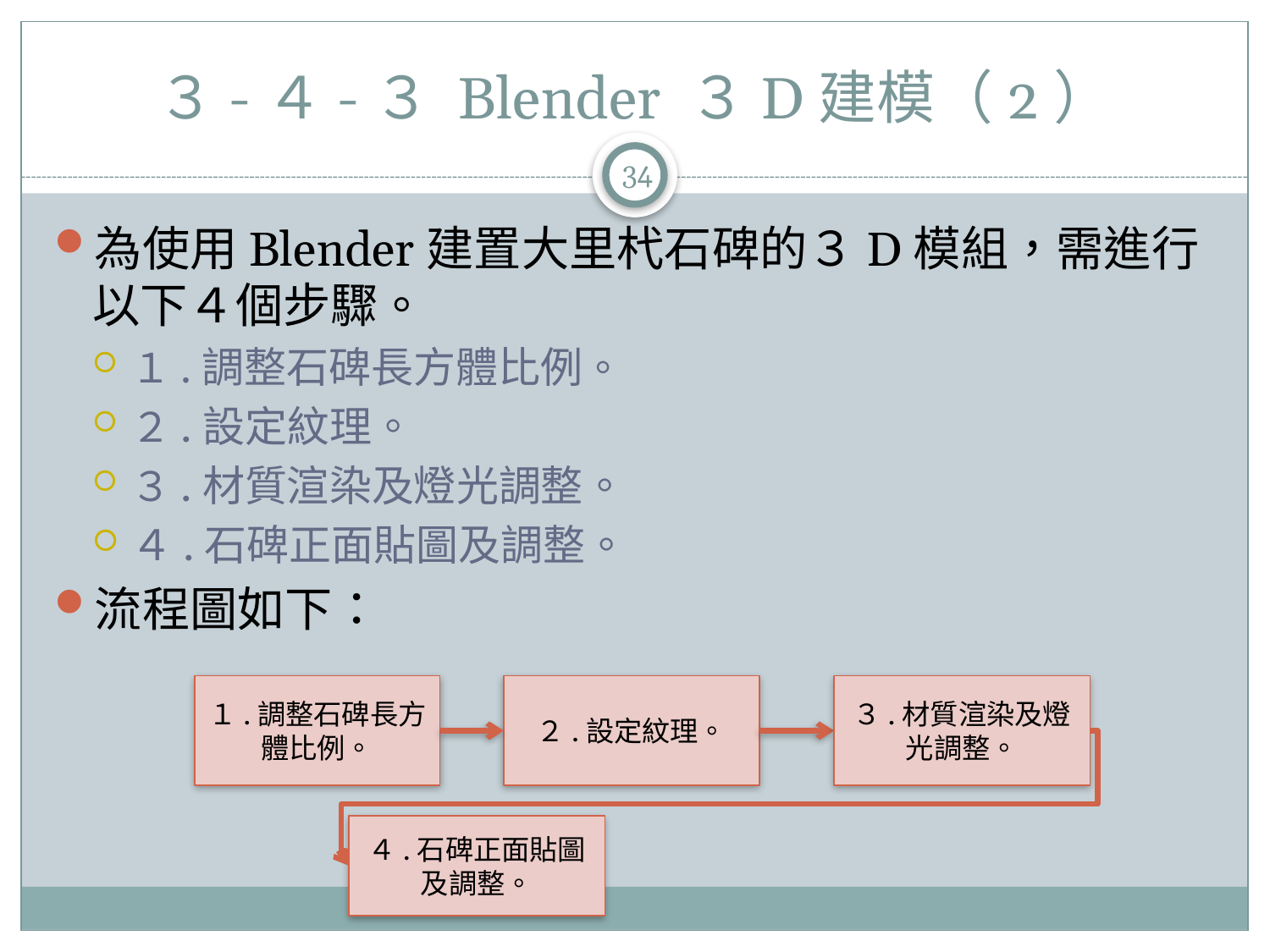

# ３-４-３ Blender ３D建模（2）
34
為使用Blender建置大里杙石碑的３D模組，需進行以下４個步驟。
１.調整石碑長方體比例。
２.設定紋理。
３.材質渲染及燈光調整。
４.石碑正面貼圖及調整。
流程圖如下：

１.調整石碑長方體比例。
２.設定紋理。
３.材質渲染及燈光調整。
４.石碑正面貼圖及調整。